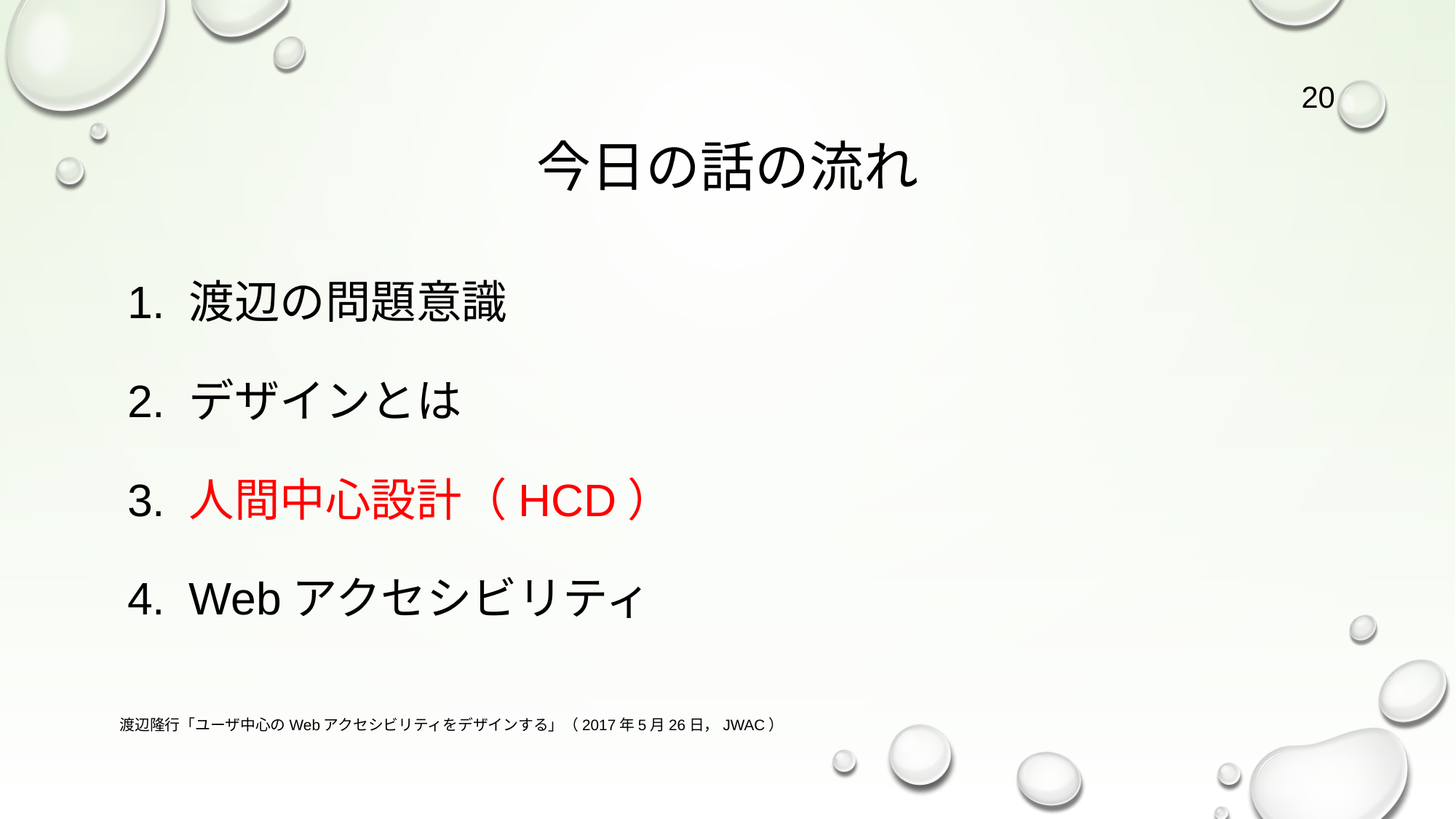

# 今日の話の流れ
20
渡辺の問題意識
デザインとは
人間中心設計（HCD）
Webアクセシビリティ
渡辺隆行「ユーザ中心のWebアクセシビリティをデザインする」（2017年5月26日，JWAC）